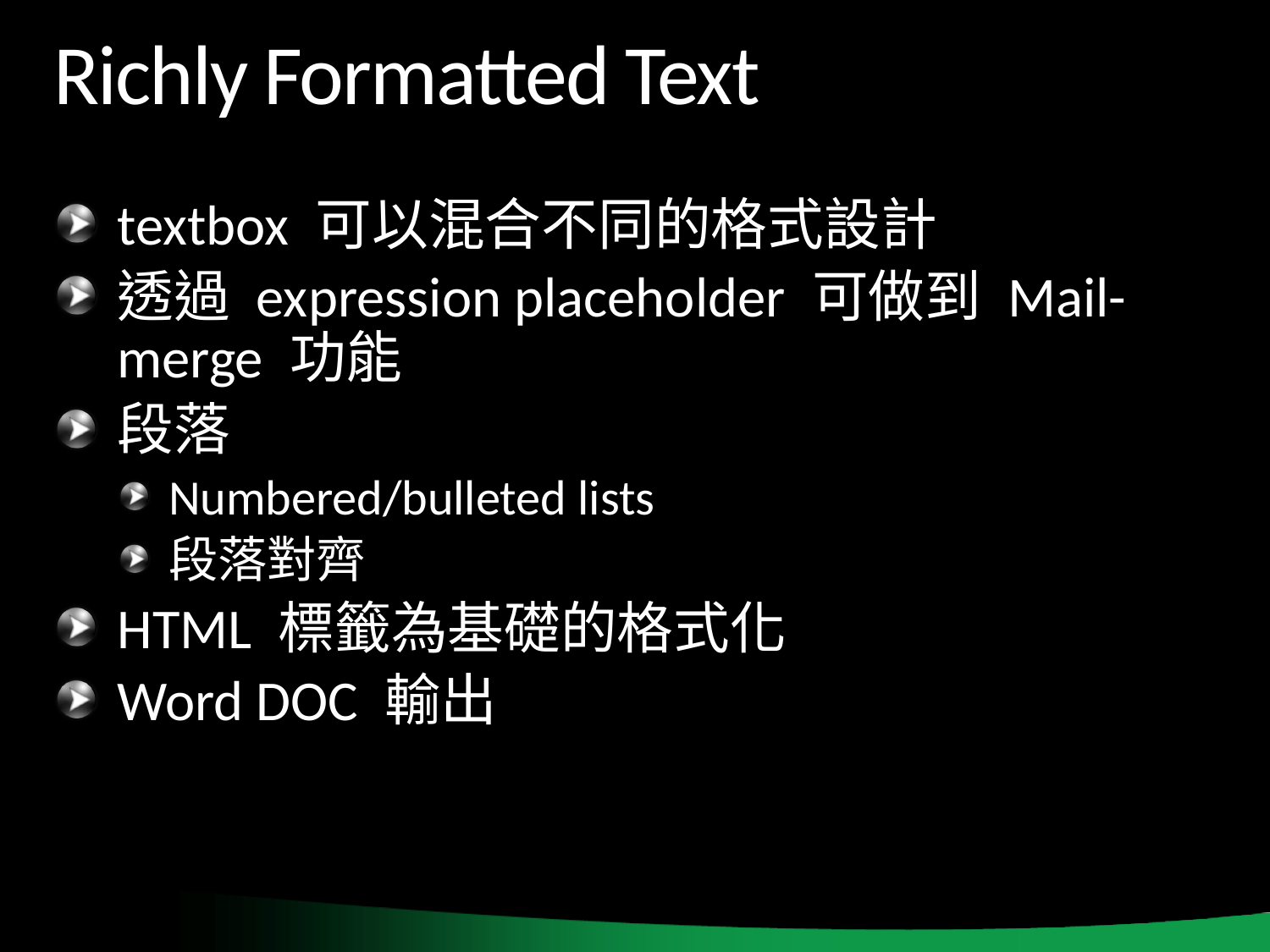

# Richly Formatted Text
textbox 可以混合不同的格式設計
透過 expression placeholder 可做到 Mail-merge 功能
段落
Numbered/bulleted lists
段落對齊
HTML 標籤為基礎的格式化
Word DOC 輸出